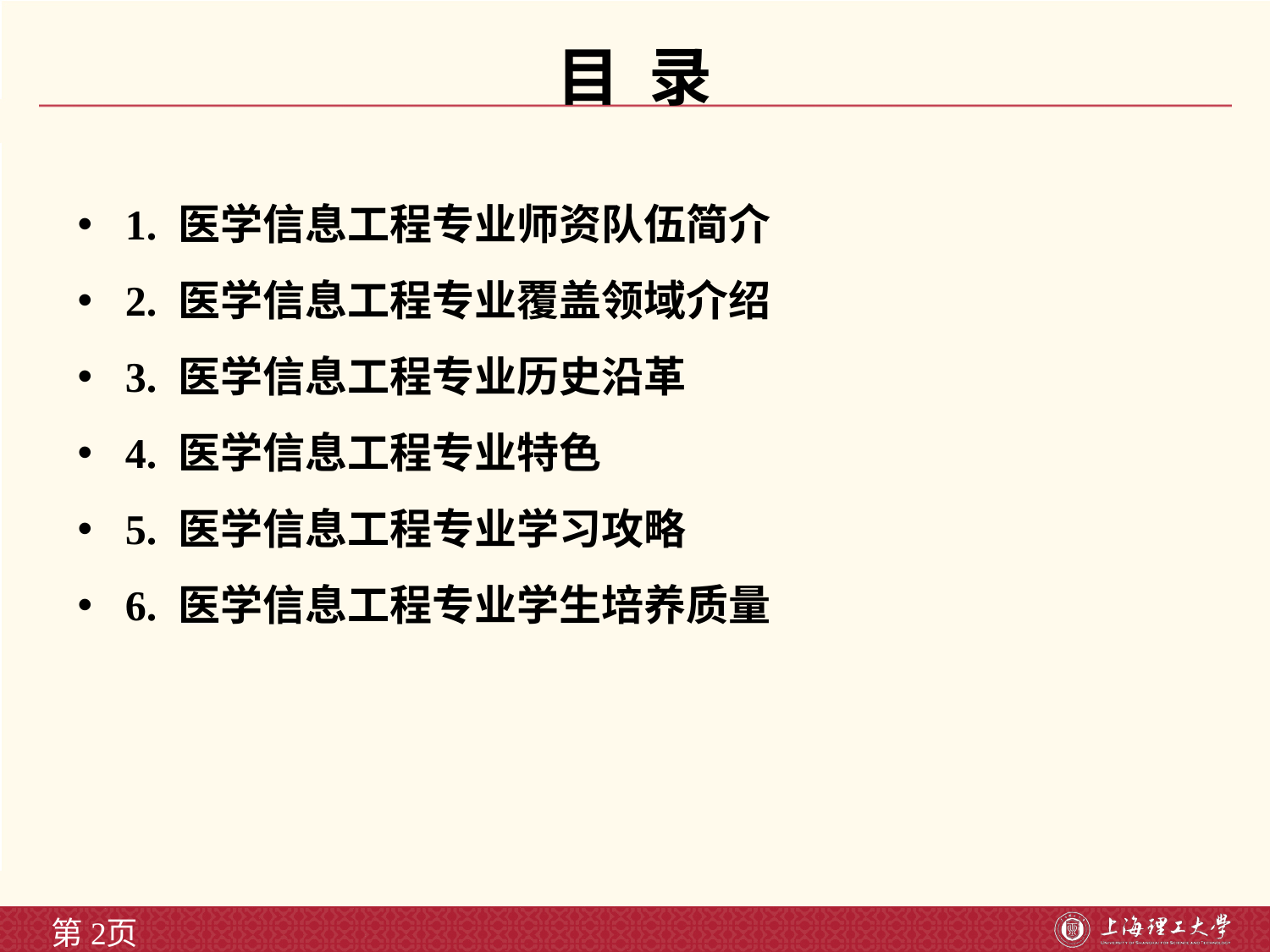

# 目  录
1. 医学信息工程专业师资队伍简介
2. 医学信息工程专业覆盖领域介绍
3. 医学信息工程专业历史沿革
4. 医学信息工程专业特色
5. 医学信息工程专业学习攻略
6. 医学信息工程专业学生培养质量
第2页